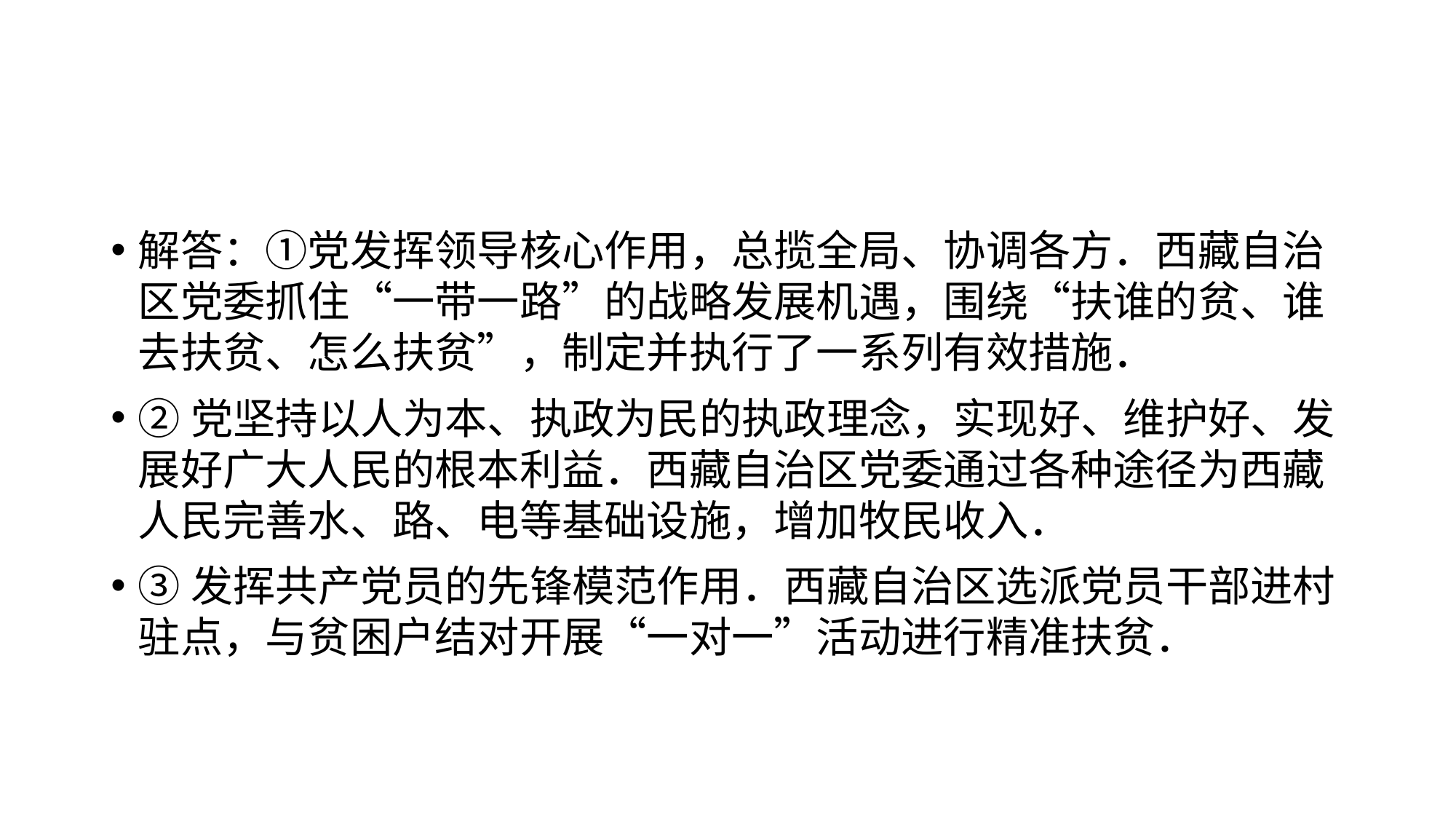

#
解答：①党发挥领导核心作用，总揽全局、协调各方．西藏自治区党委抓住“一带一路”的战略发展机遇，围绕“扶谁的贫、谁去扶贫、怎么扶贫”，制定并执行了一系列有效措施．
②党坚持以人为本、执政为民的执政理念，实现好、维护好、发展好广大人民的根本利益．西藏自治区党委通过各种途径为西藏人民完善水、路、电等基础设施，增加牧民收入．
③发挥共产党员的先锋模范作用．西藏自治区选派党员干部进村驻点，与贫困户结对开展“一对一”活动进行精准扶贫．